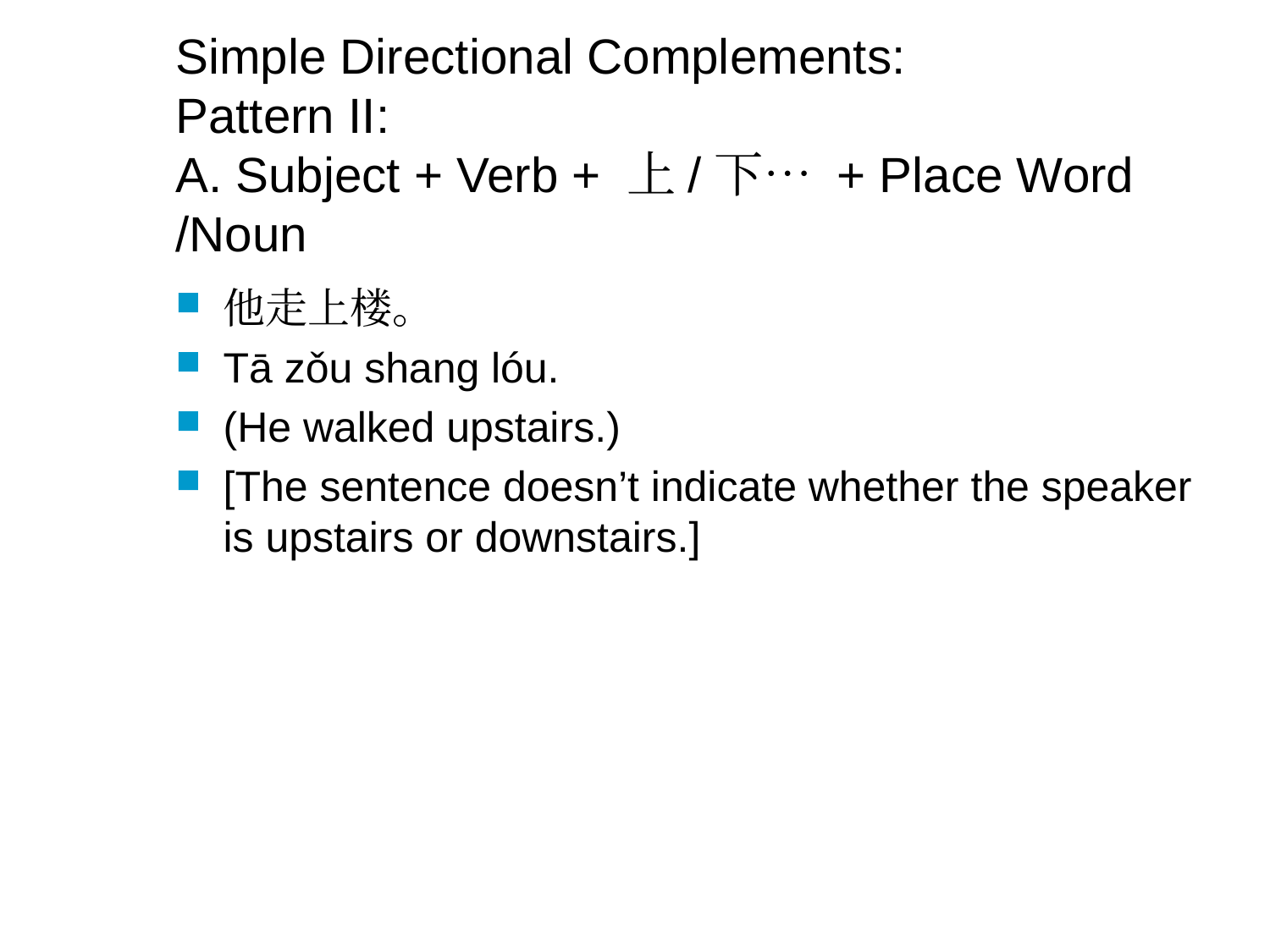

# Simple Directional Complements: Pattern II: A. Subject + Verb + 上/下… + Place Word /Noun
他走上楼。
Tā zǒu shang lóu.
(He walked upstairs.)
[The sentence doesn’t indicate whether the speaker is upstairs or downstairs.]